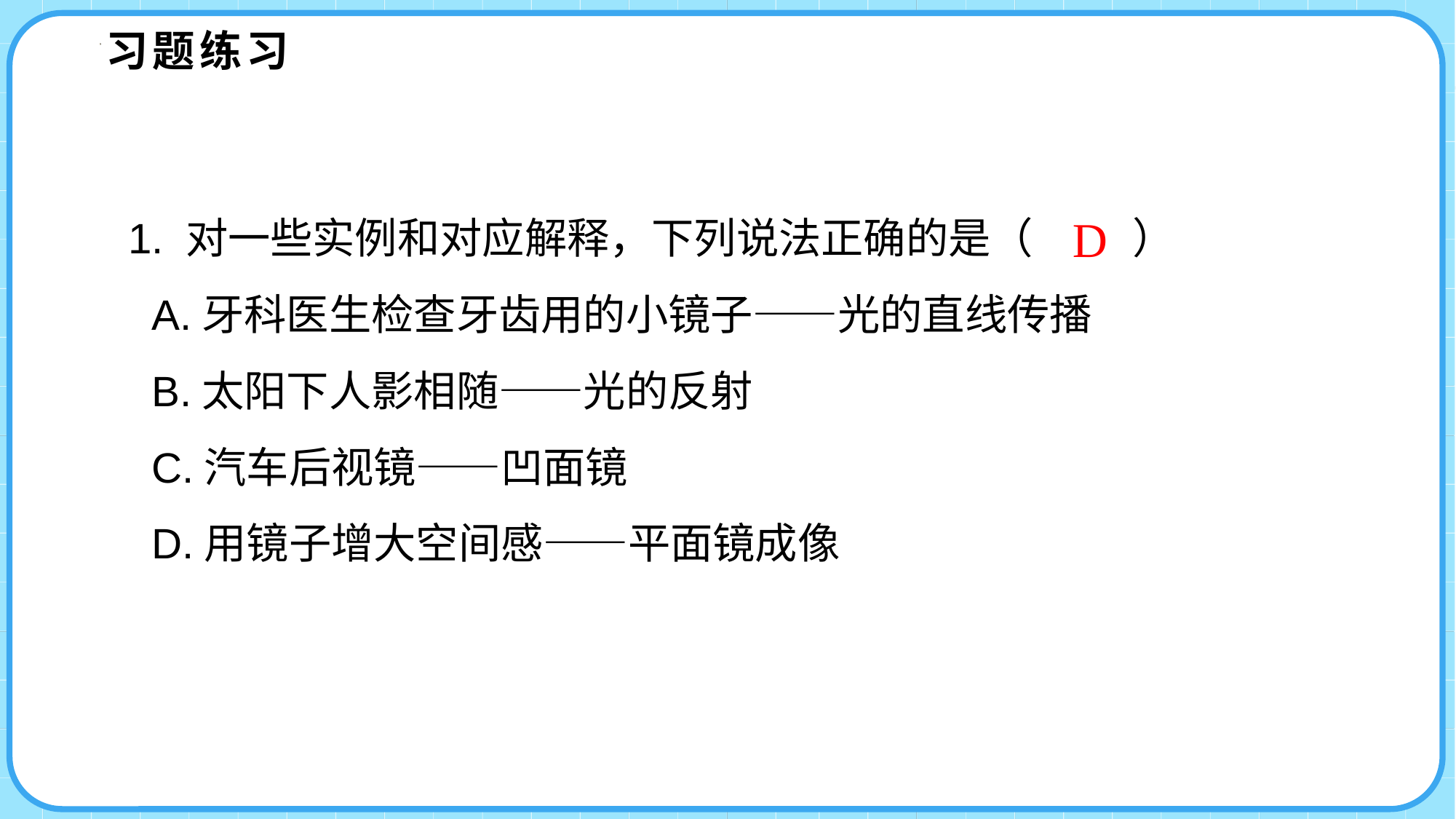

习题练习
1. 对一些实例和对应解释，下列说法正确的是（  　    ）
  A.牙科医生检查牙齿用的小镜子——光的直线传播
  B.太阳下人影相随——光的反射
  C.汽车后视镜——凹面镜
  D.用镜子增大空间感——平面镜成像
D